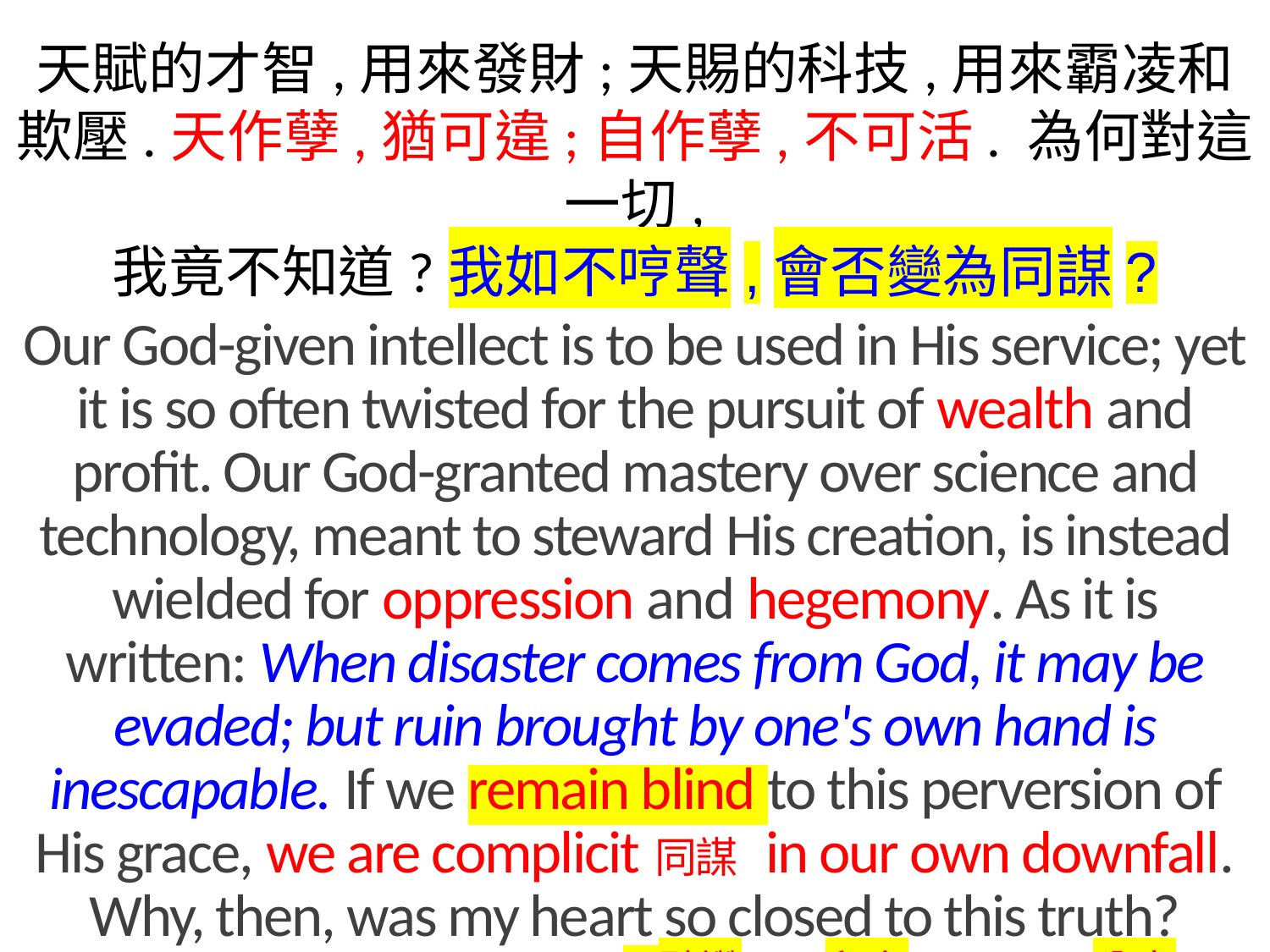

天賦的才智,用來發財;天賜的科技,用來霸凌和欺壓.天作孽,猶可違;自作孽,不可活. 為何對這一切,
我竟不知道?我如不哼聲,會否變為同謀?
Our God-given intellect is to be used in His service; yet it is so often twisted for the pursuit of wealth and profit. Our God-granted mastery over science and technology, meant to steward His creation, is instead wielded for oppression and hegemony. As it is written: When disaster comes from God, it may be evaded; but ruin brought by one's own hand is inescapable. If we remain blind to this perversion of His grace, we are complicit同謀 in our own downfall.
Why, then, was my heart so closed to this truth?
                                                                 請點讚like,留言comment,分享share